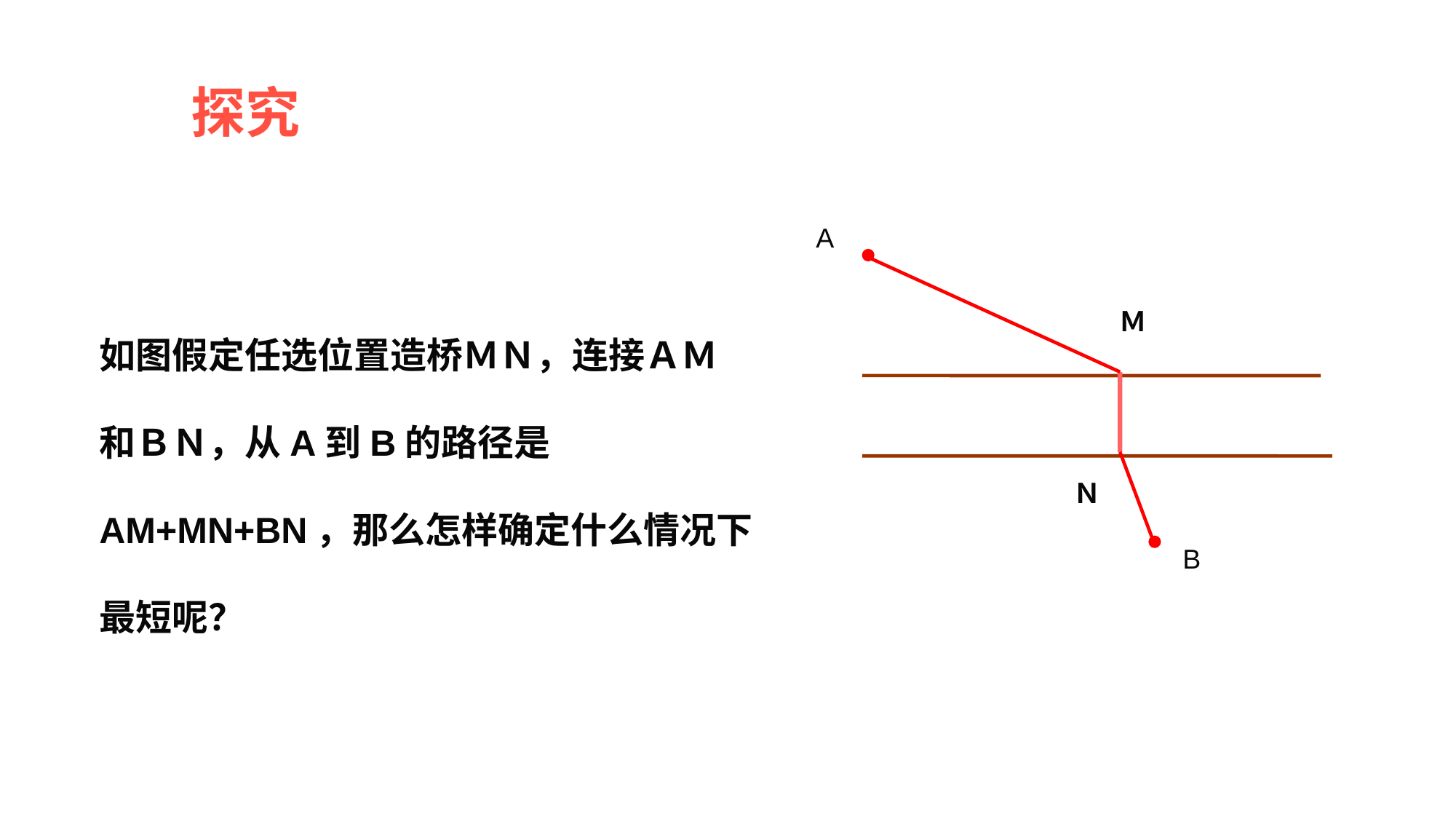

探究
A

B

如图假定任选位置造桥ＭＮ，连接ＡＭ和ＢＮ，从A到B的路径是AM+MN+BN，那么怎样确定什么情况下最短呢？
Ｍ

Ｎ